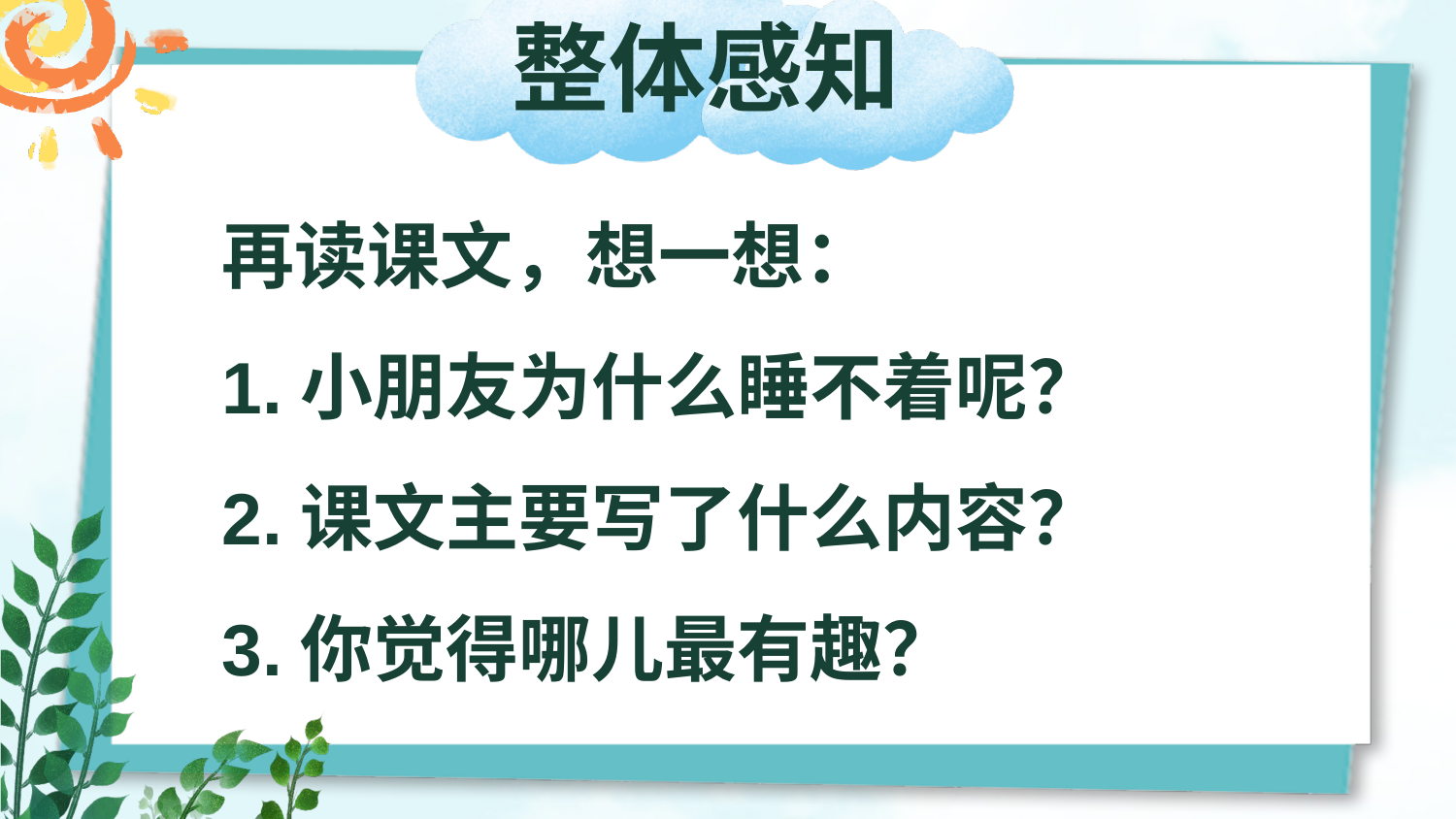

整体感知
再读课文，想一想：
1.小朋友为什么睡不着呢？
2.课文主要写了什么内容？
3.你觉得哪儿最有趣？